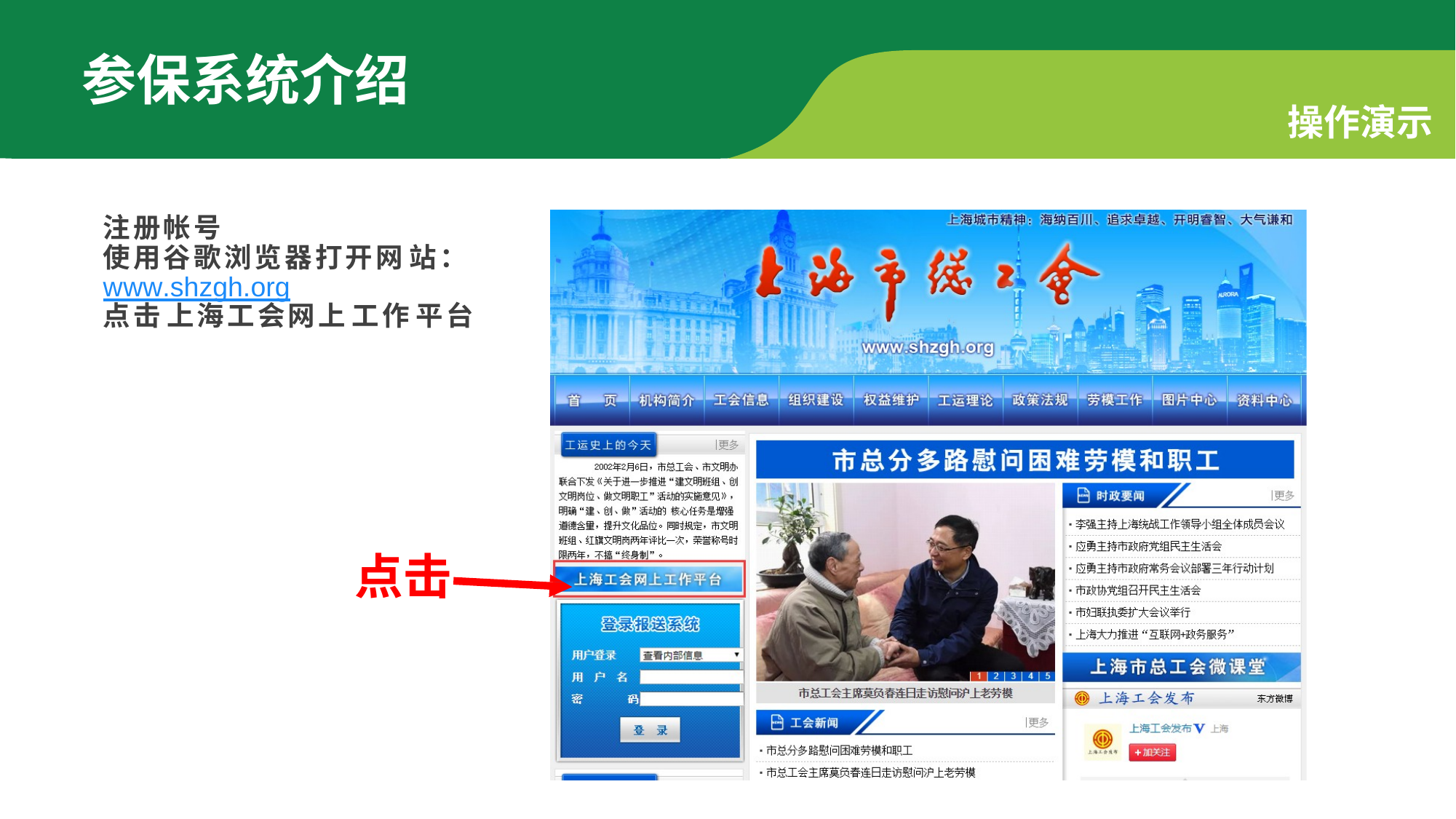

参保系统介绍

操作演示
注册帐号
使用谷歌浏览器打开网 站：
www.shzgh.org
点击 上海工会网上 工作 平台

点击